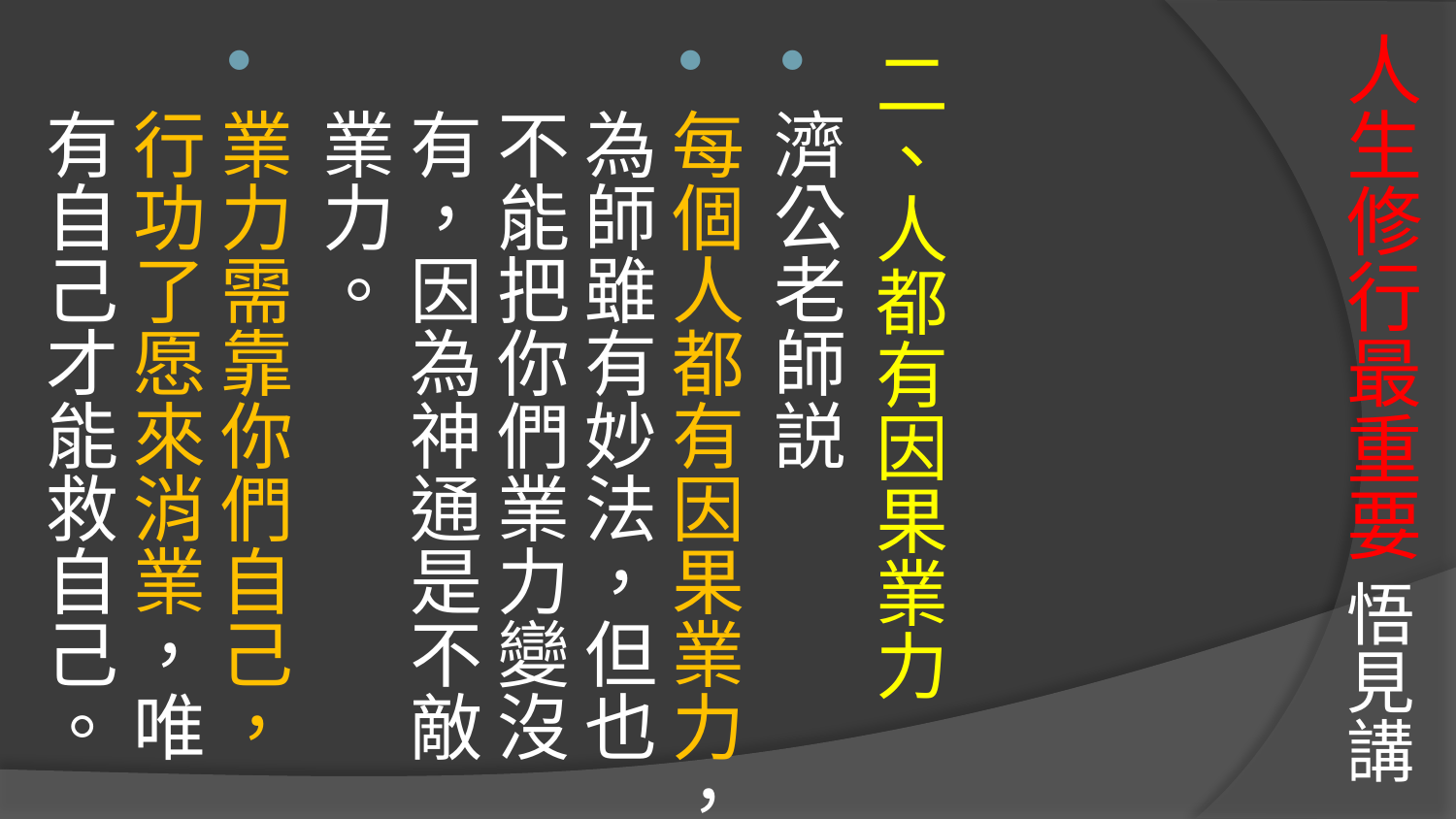

# 人生修行最重要 悟見講
二、人都有因果業力
濟公老師説
每個人都有因果業力，為師雖有妙法，但也不能把你們業力變沒有，因為神通是不敵業力。
業力需靠你們自己，行功了愿來消業，唯有自己才能救自己。